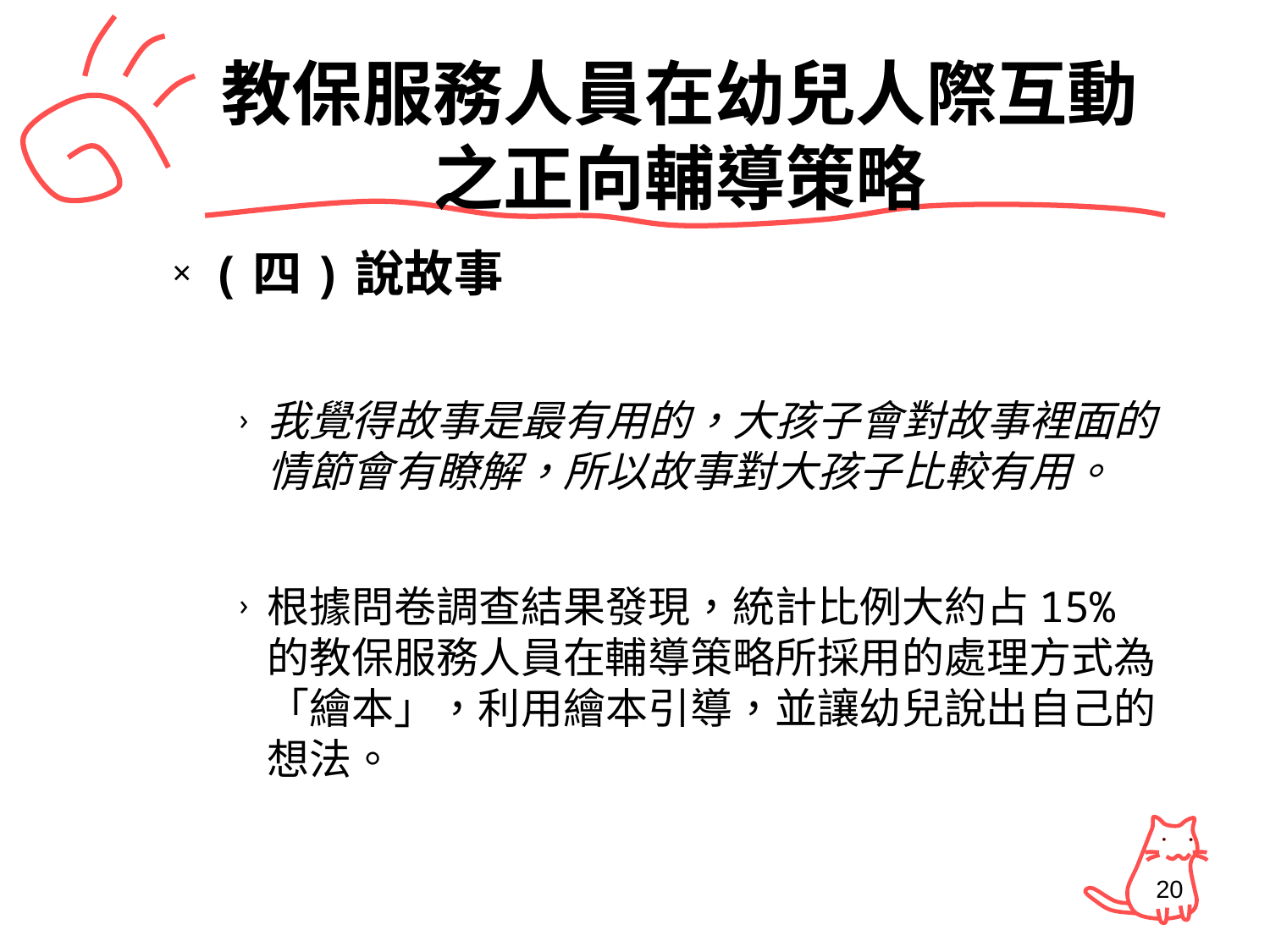

# 教保服務人員在幼兒人際互動之正向輔導策略
(四)說故事

我覺得故事是最有用的，大孩子會對故事裡面的情節會有瞭解，所以故事對大孩子比較有用。

根據問卷調查結果發現，統計比例大約占15%的教保服務人員在輔導策略所採用的處理方式為「繪本」，利用繪本引導，並讓幼兒說出自己的想法。
20